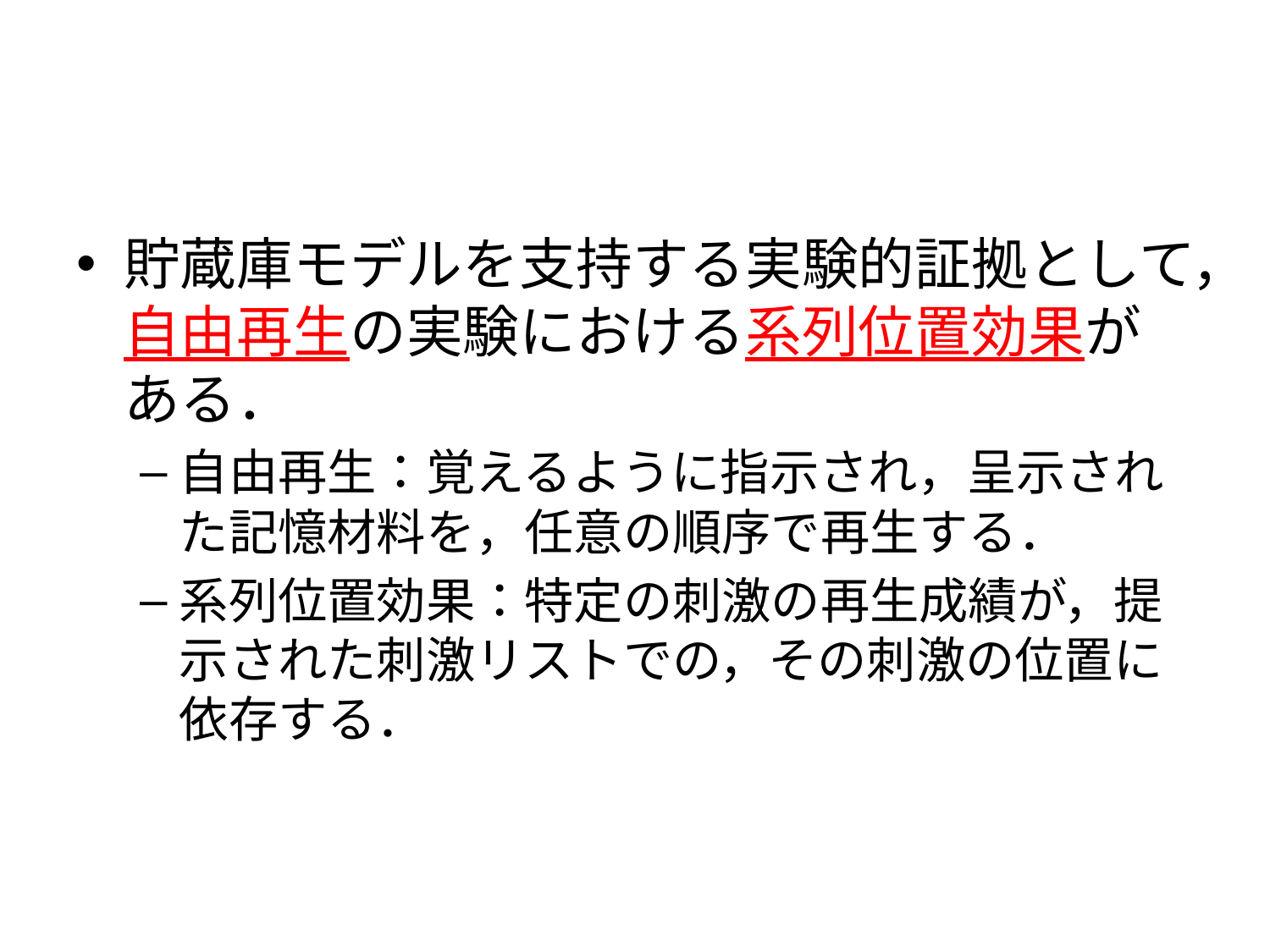

#
貯蔵庫モデルを支持する実験的証拠として，自由再生の実験における系列位置効果がある．
自由再生：覚えるように指示され，呈示された記憶材料を，任意の順序で再生する．
系列位置効果：特定の刺激の再生成績が，提示された刺激リストでの，その刺激の位置に依存する．